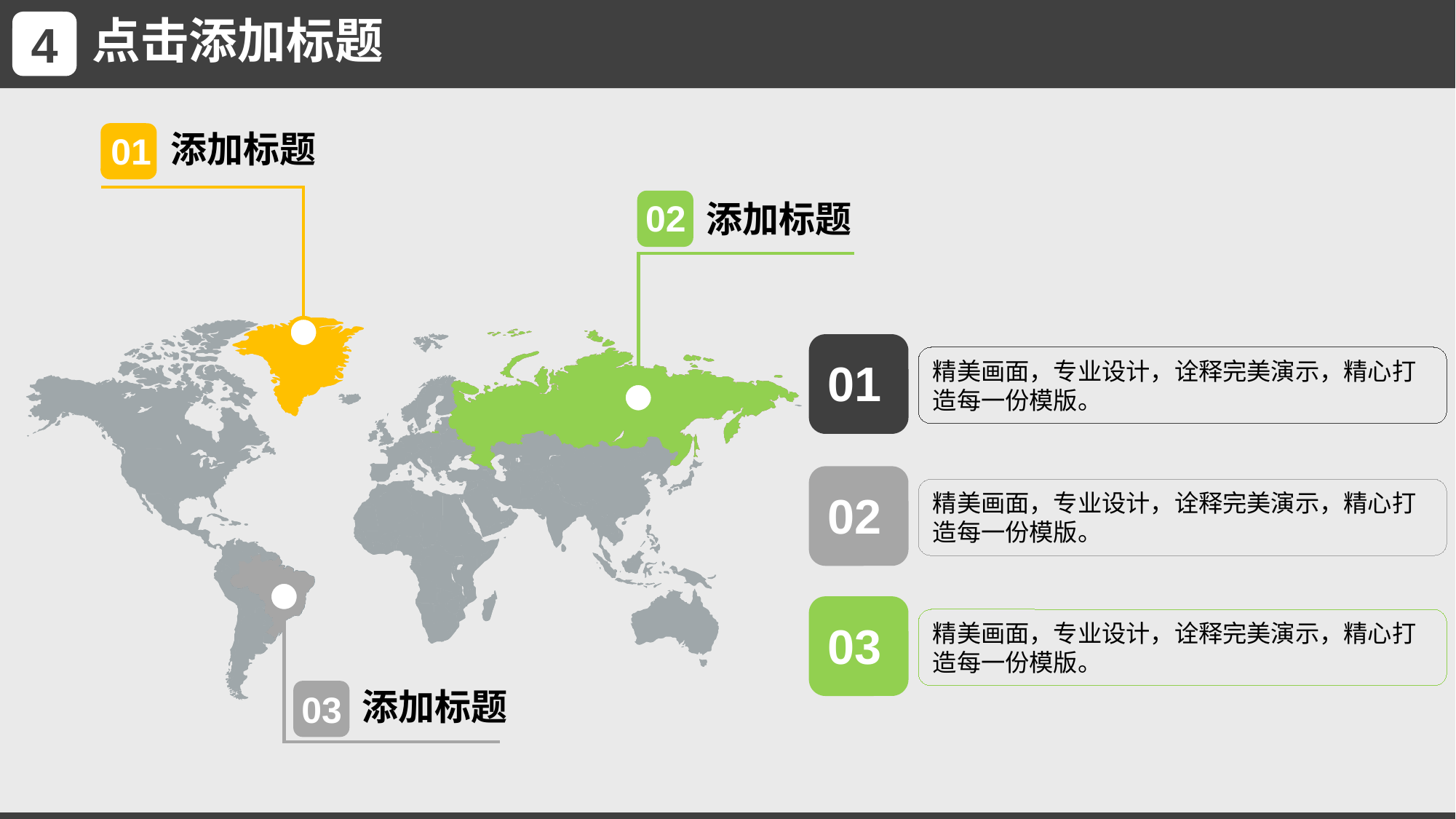

点击添加标题
4
添加标题
01

02

添加标题

精美画面，专业设计，诠释完美演示，精心打造每一份模版。
01

精美画面，专业设计，诠释完美演示，精心打造每一份模版。

02

精美画面，专业设计，诠释完美演示，精心打造每一份模版。
03

添加标题

03